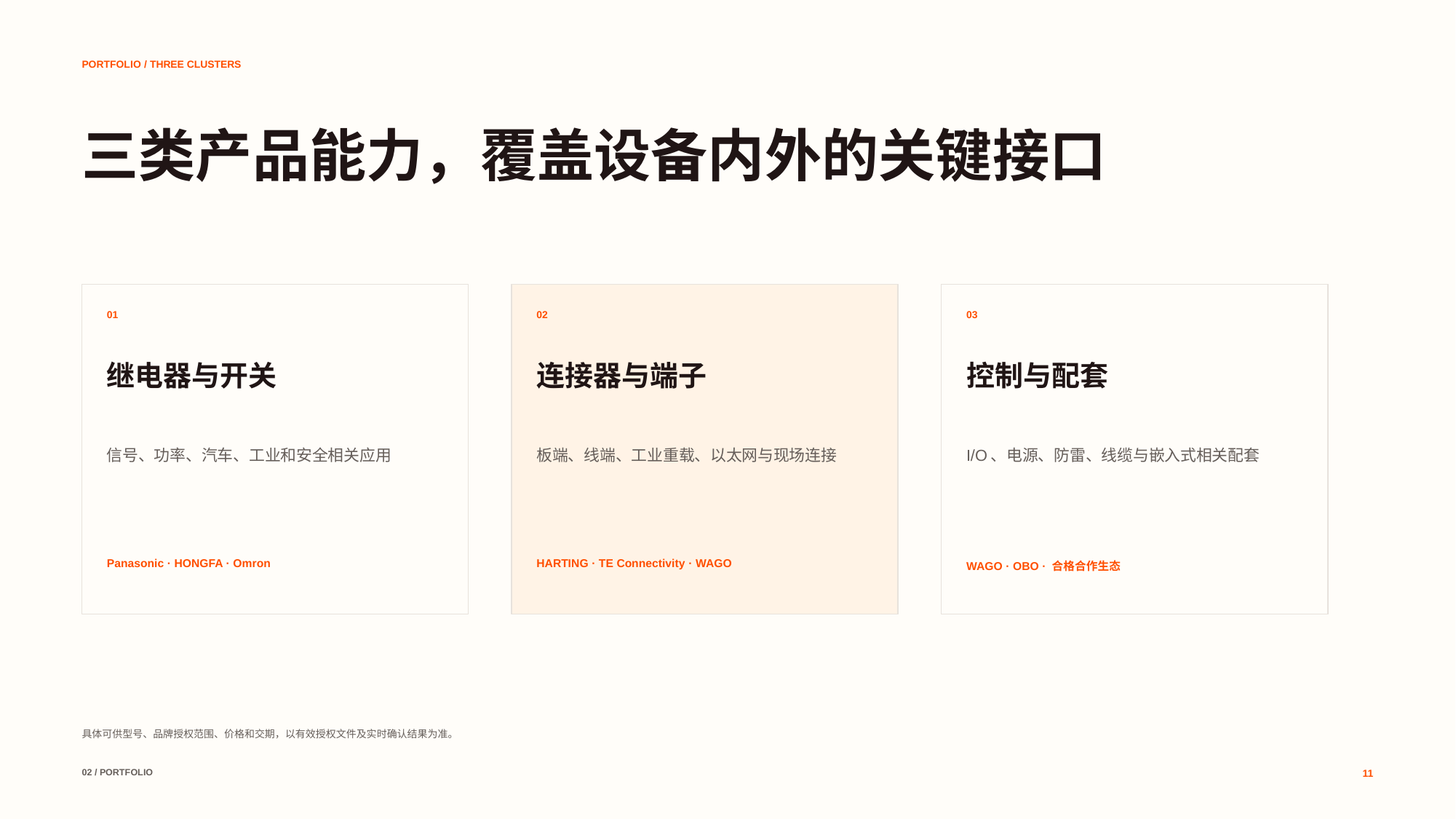

PORTFOLIO / THREE CLUSTERS
三类产品能力，覆盖设备内外的关键接口

01
02
03
继电器与开关
连接器与端子
控制与配套
信号、功率、汽车、工业和安全相关应用
板端、线端、工业重载、以太网与现场连接
I/O、电源、防雷、线缆与嵌入式相关配套
Panasonic · HONGFA · Omron
HARTING · TE Connectivity · WAGO
WAGO · OBO · 合格合作生态
具体可供型号、品牌授权范围、价格和交期，以有效授权文件及实时确认结果为准。
02 / PORTFOLIO
11